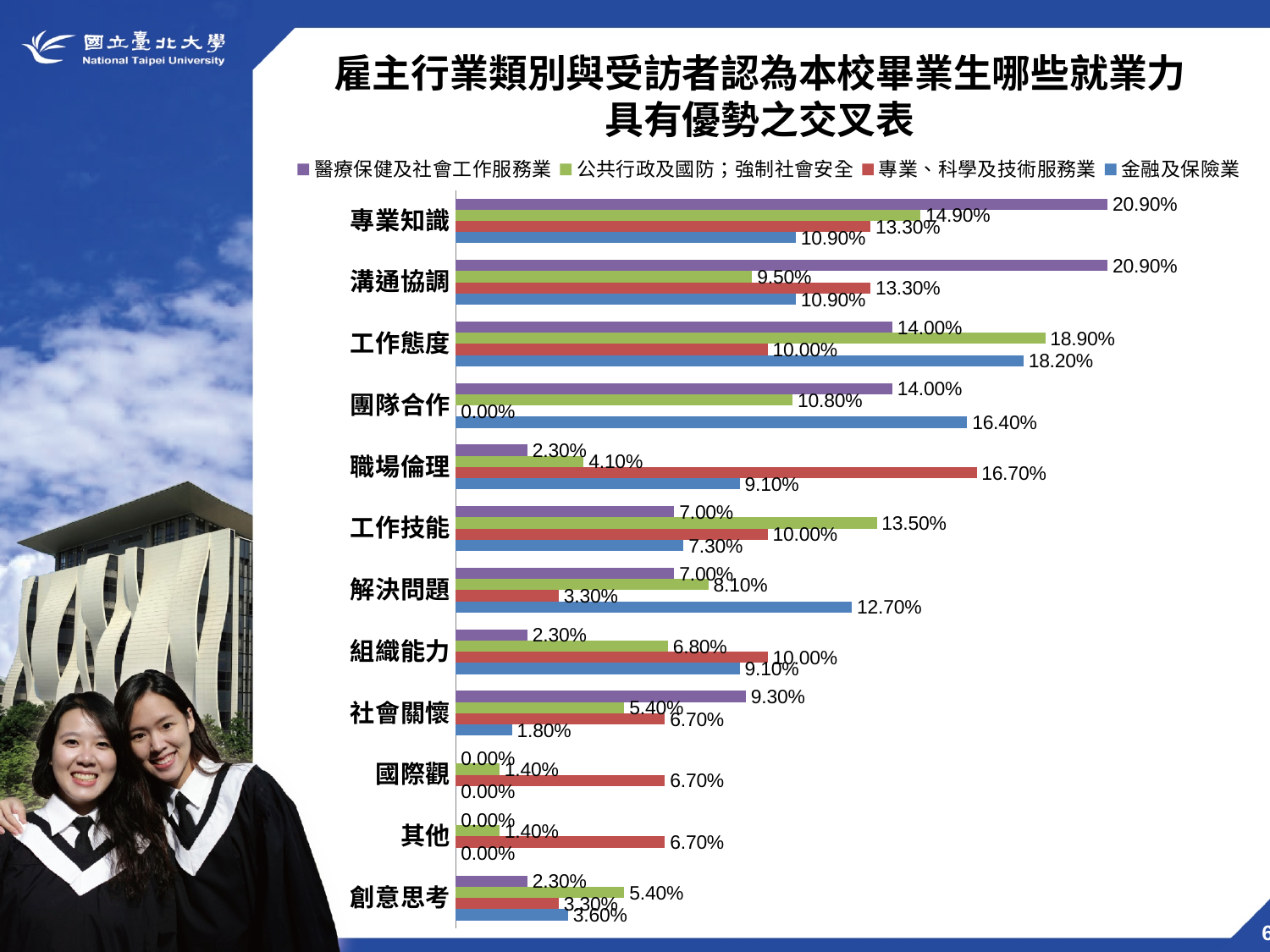

### Chart

| Category | 金融及保險業 | 專業、科學及技術服務業 | 公共行政及國防；強制社會安全 | 醫療保健及社會工作服務業 |
|---|---|---|---|---|
| 創意思考 | 0.036 | 0.033 | 0.054 | 0.023 |
| 其他 | 0.0 | 0.067 | 0.014 | 0.0 |
| 國際觀 | 0.0 | 0.067 | 0.014 | 0.0 |
| 社會關懷 | 0.018 | 0.067 | 0.054 | 0.09300000000000004 |
| 組織能力 | 0.09100000000000003 | 0.1 | 0.06800000000000002 | 0.023 |
| 解決問題 | 0.127 | 0.033 | 0.081 | 0.07000000000000002 |
| 工作技能 | 0.07300000000000001 | 0.1 | 0.135 | 0.07000000000000002 |
| 職場倫理 | 0.09100000000000003 | 0.167 | 0.041 | 0.023 |
| 團隊合作 | 0.164 | 0.0 | 0.10800000000000001 | 0.14 |
| 工作態度 | 0.18200000000000002 | 0.1 | 0.18900000000000003 | 0.14 |
| 溝通協調 | 0.10900000000000001 | 0.133 | 0.09500000000000001 | 0.20900000000000002 |
| 專業知識 | 0.10900000000000001 | 0.133 | 0.14900000000000002 | 0.20900000000000002 |
雇主行業類別與受訪者認為本校畢業生哪些就業力
具有優勢之交叉表
6